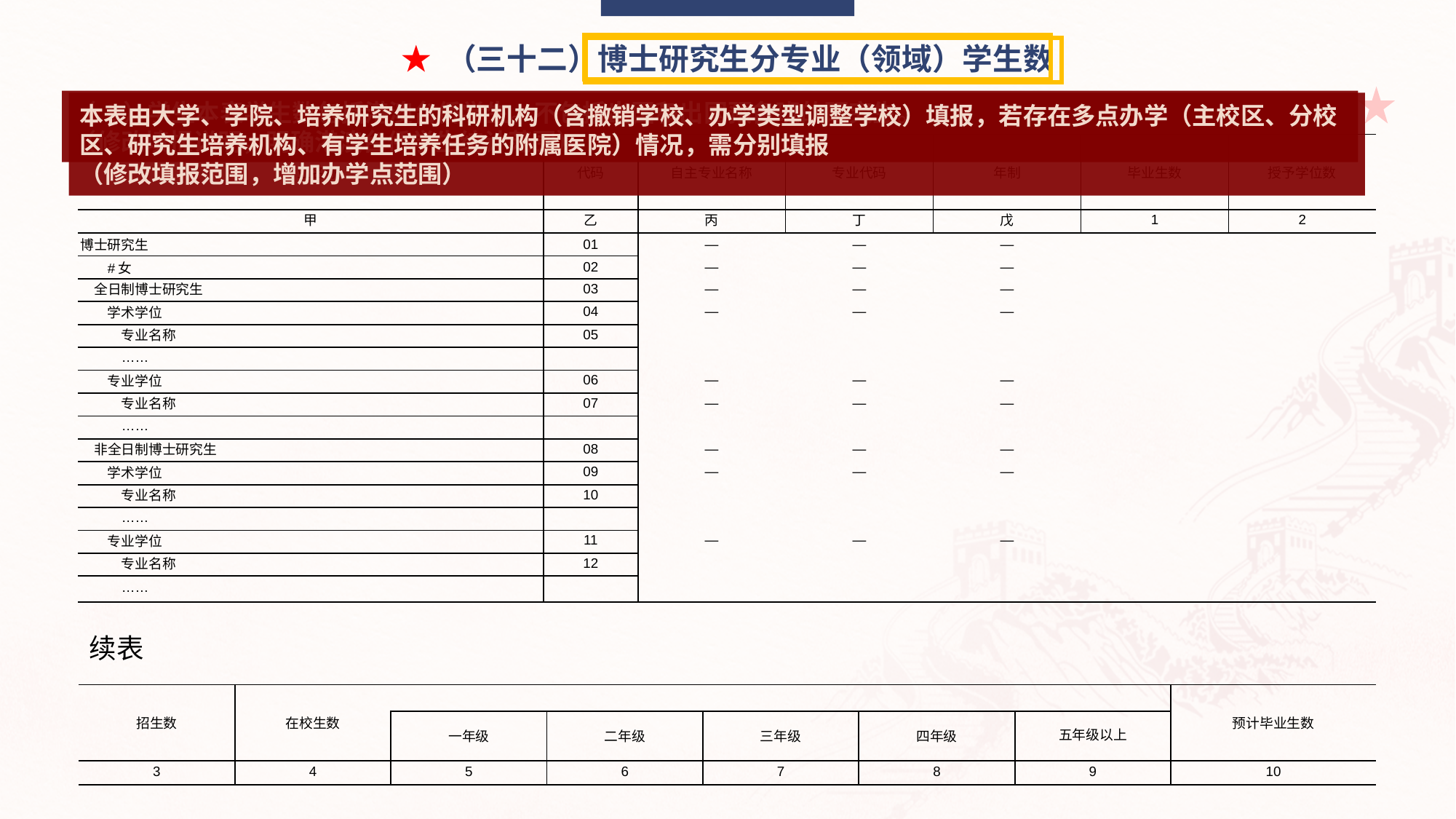

★ （三十二）博士研究生分专业（领域）学生数

（1）学生本表学生数包括港澳台侨学生。不包括出国和出国预备班的研究生。
（修改填报说明，明确港澳台侨学生统计范围）

本表由大学、学院、培养研究生的科研机构（含撤销学校、办学类型调整学校）填报，若存在多点办学（主校区、分校区、研究生培养机构、有学生培养任务的附属医院）情况，需分别填报
（修改填报范围，增加办学点范围）
| 专业名称 | 代码 | 自主专业名称 | 专业代码 | 年制 | 毕业生数 | 授予学位数 |
| --- | --- | --- | --- | --- | --- | --- |
| 甲 | 乙 | 丙 | 丁 | 戊 | 1 | 2 |
| 博士研究生 | 01 | — | — | — |  |  |
| #女 | 02 | — | — | — |  |  |
| 全日制博士研究生 | 03 | — | — | — |  |  |
| 学术学位 | 04 | — | — | — |  |  |
| 专业名称 | 05 |  |  |  |  |  |
| …… |  |  |  |  |  |  |
| 专业学位 | 06 | — | — | — |  |  |
| 专业名称 | 07 | — | — | — |  |  |
| …… |  |  |  |  |  |  |
| 非全日制博士研究生 | 08 | — | — | — |  |  |
| 学术学位 | 09 | — | — | — |  |  |
| 专业名称 | 10 |  |  |  |  |  |
| …… |  |  |  |  |  |  |
| 专业学位 | 11 | — | — | — |  |  |
| 专业名称 | 12 |  |  |  |  |  |
| …… |  |  |  |  |  |  |
续表
| 招生数 | 在校生数 |  |  |  |  |  | 预计毕业生数 |
| --- | --- | --- | --- | --- | --- | --- | --- |
|  |  | 一年级 | 二年级 | 三年级 | 四年级 | 五年级以上 |  |
| 3 | 4 | 5 | 6 | 7 | 8 | 9 | 10 |